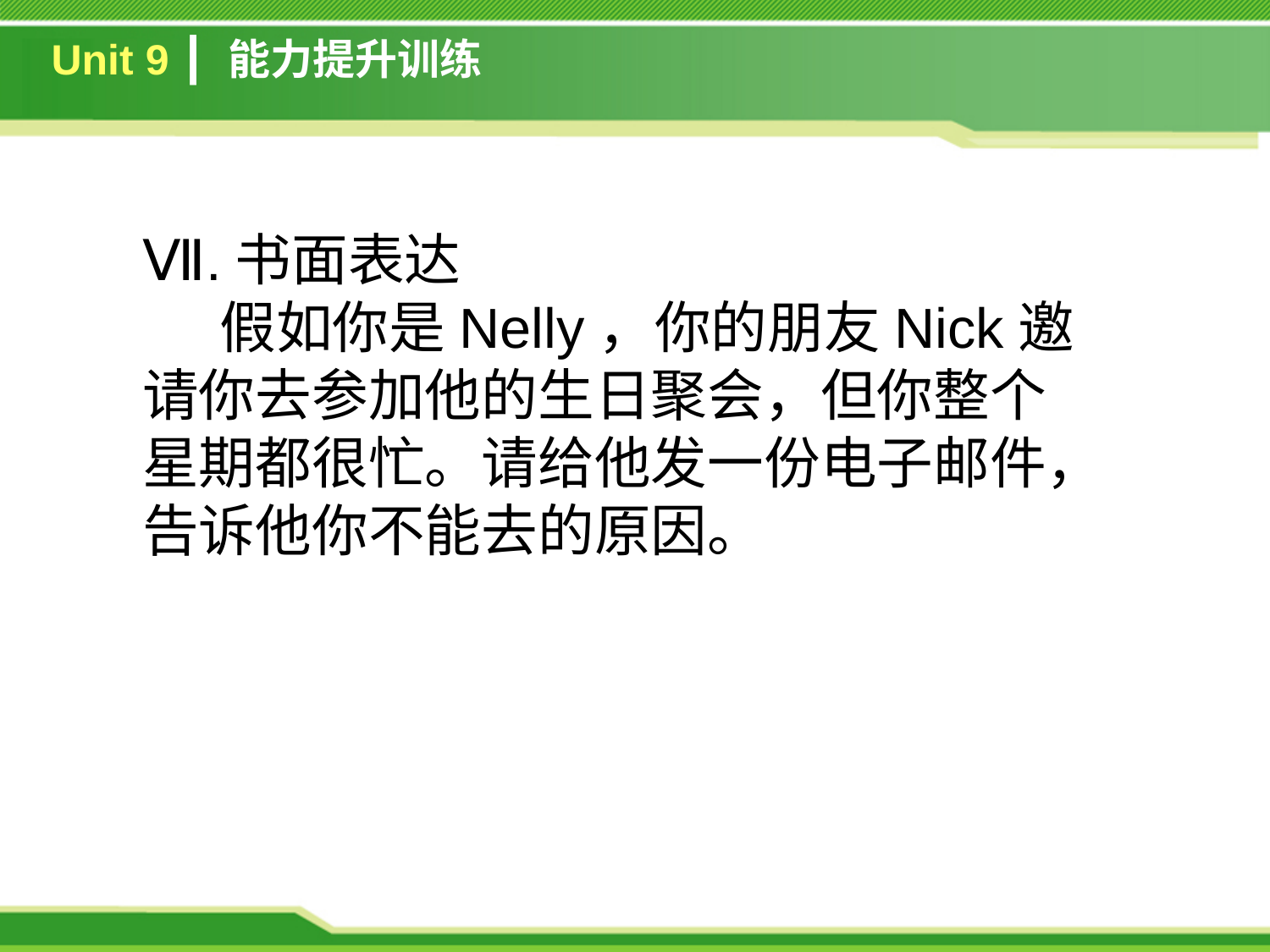

Unit 9 ┃ 能力提升训练
Ⅶ.书面表达
     假如你是Nelly，你的朋友Nick邀请你去参加他的生日聚会，但你整个星期都很忙。请给他发一份电子邮件，告诉他你不能去的原因。